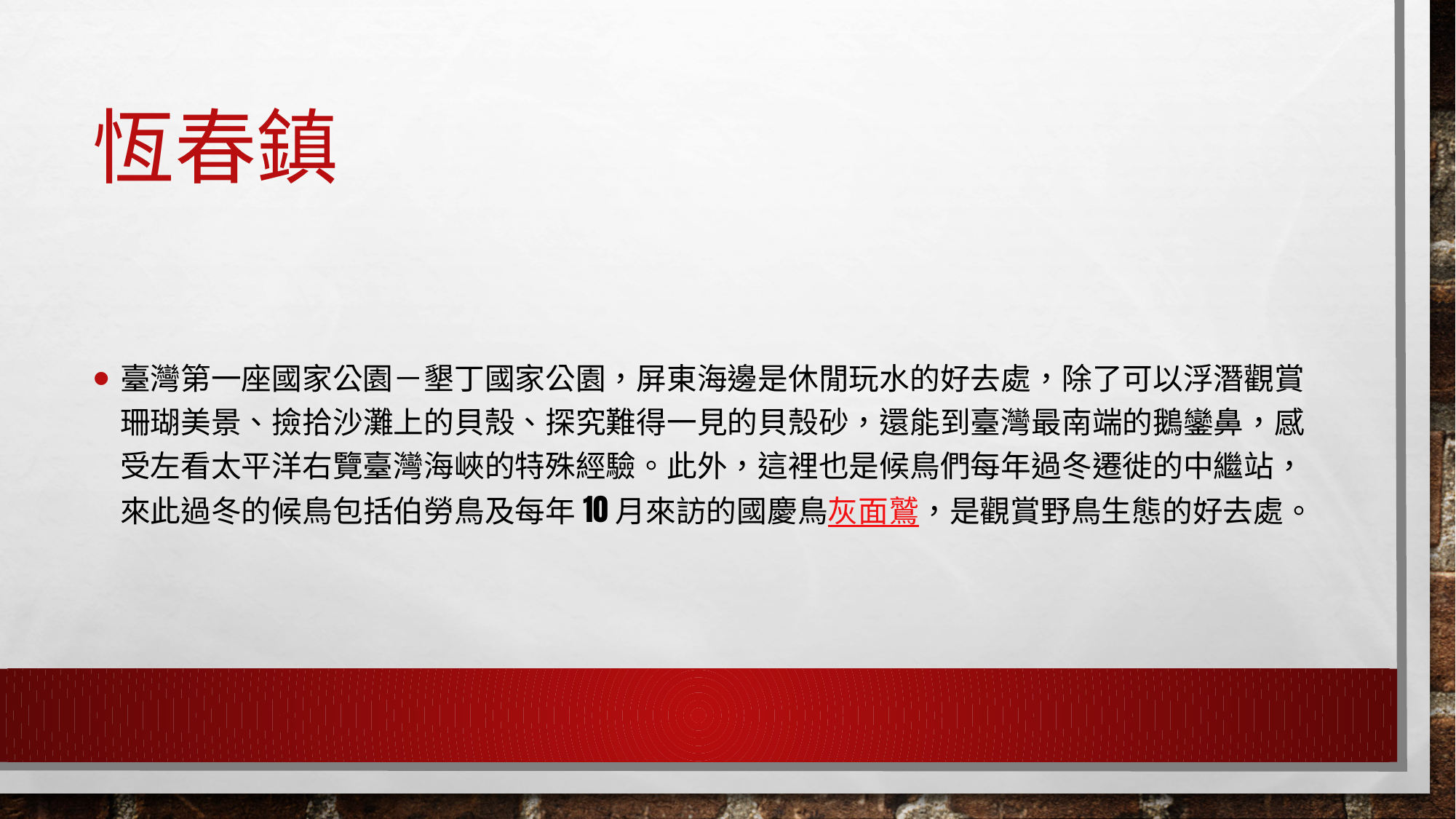

# 恆春鎮
臺灣第一座國家公園－墾丁國家公園，屏東海邊是休閒玩水的好去處，除了可以浮潛觀賞珊瑚美景、撿拾沙灘上的貝殼、探究難得一見的貝殼砂，還能到臺灣最南端的鵝鑾鼻，感受左看太平洋右覽臺灣海峽的特殊經驗。此外，這裡也是候鳥們每年過冬遷徙的中繼站，來此過冬的候鳥包括伯勞鳥及每年10月來訪的國慶鳥灰面鷲，是觀賞野鳥生態的好去處。